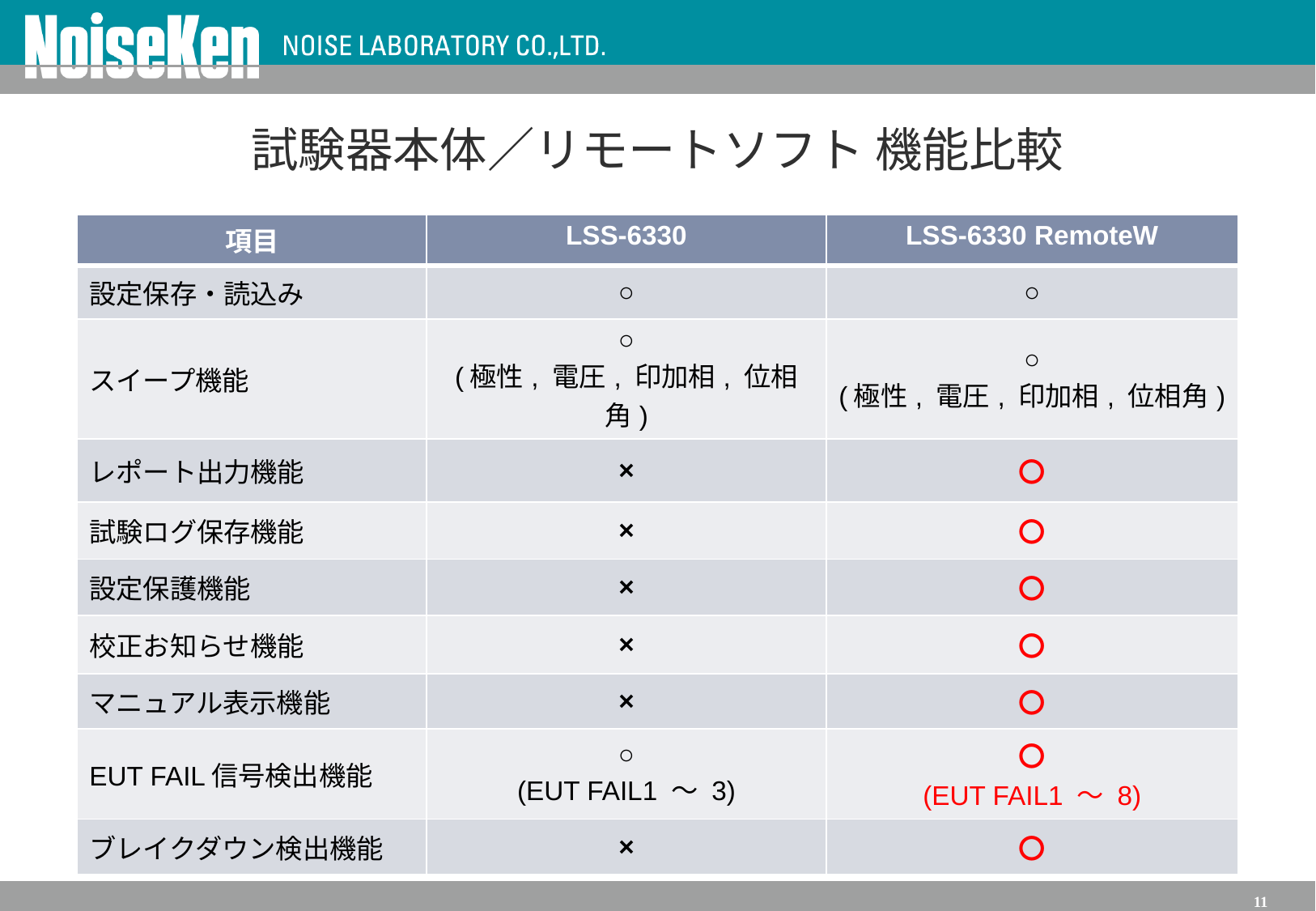

試験器本体／リモートソフト 機能比較
| 項目 | LSS-6330 | LSS-6330 RemoteW |
| --- | --- | --- |
| 設定保存・読込み | ○ | ○ |
| スイープ機能 | ○ (極性, 電圧, 印加相, 位相角) | ○ (極性, 電圧, 印加相, 位相角) |
| レポート出力機能 | × | 〇 |
| 試験ログ保存機能 | × | 〇 |
| 設定保護機能 | × | 〇 |
| 校正お知らせ機能 | × | 〇 |
| マニュアル表示機能 | × | 〇 |
| EUT FAIL信号検出機能 | ○ (EUT FAIL1 ～ 3) | 〇 (EUT FAIL1 ～ 8) |
| ブレイクダウン検出機能 | × | 〇 |
11